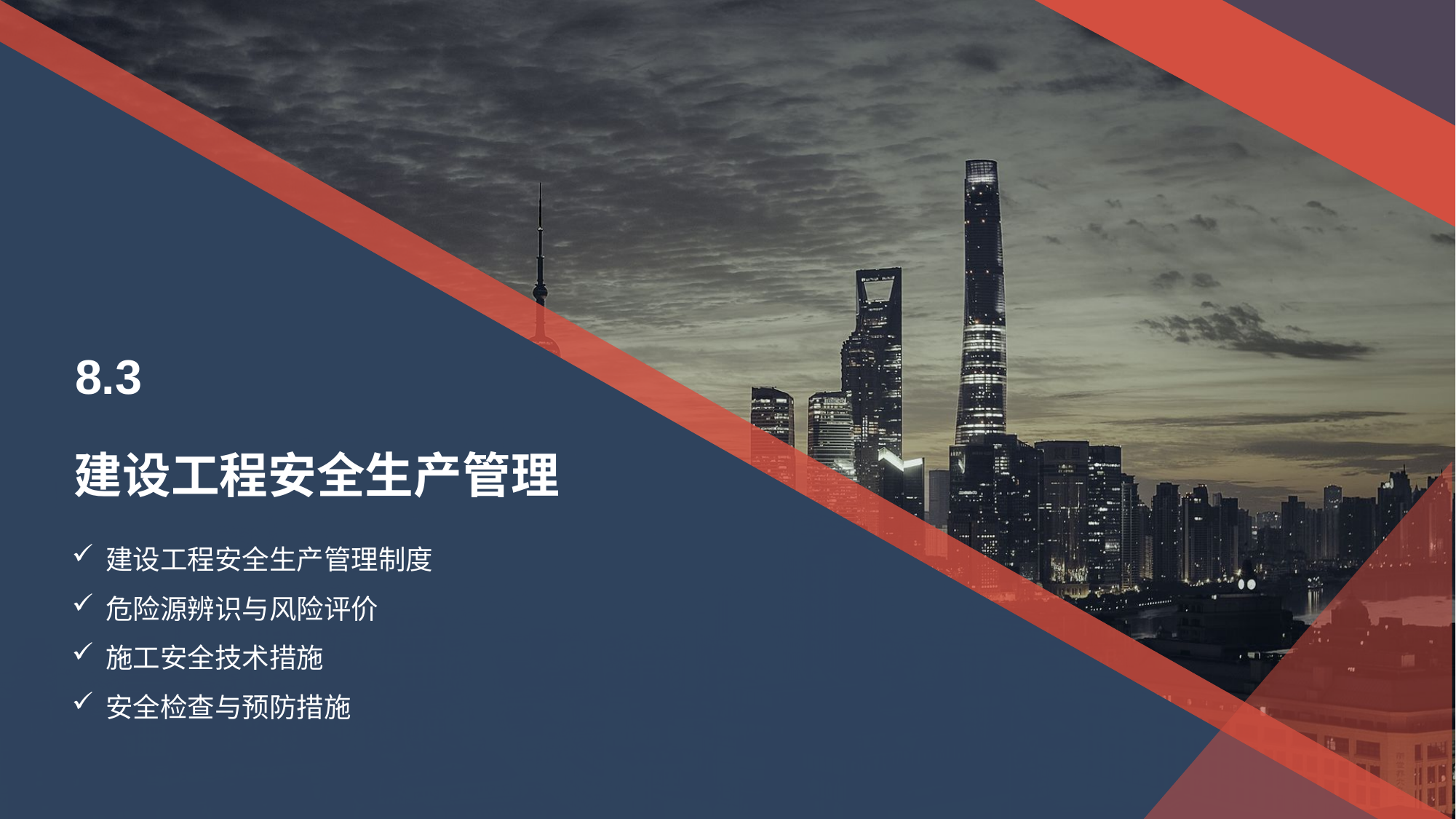

8.3
建设工程安全生产管理

建设工程安全生产管理制度
危险源辨识与风险评价
施工安全技术措施
安全检查与预防措施